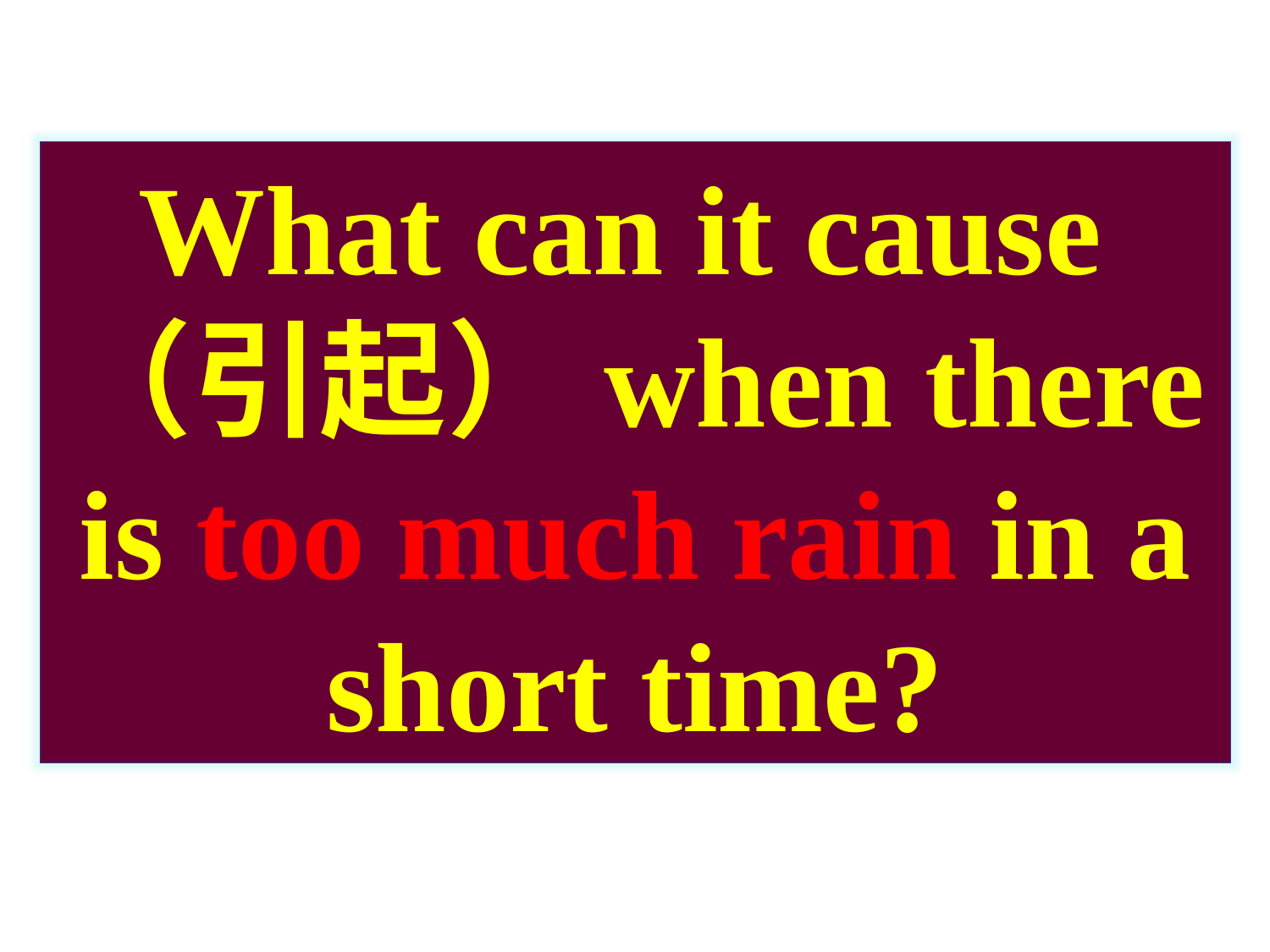

What can it cause（引起）when there is too much rain in a short time?